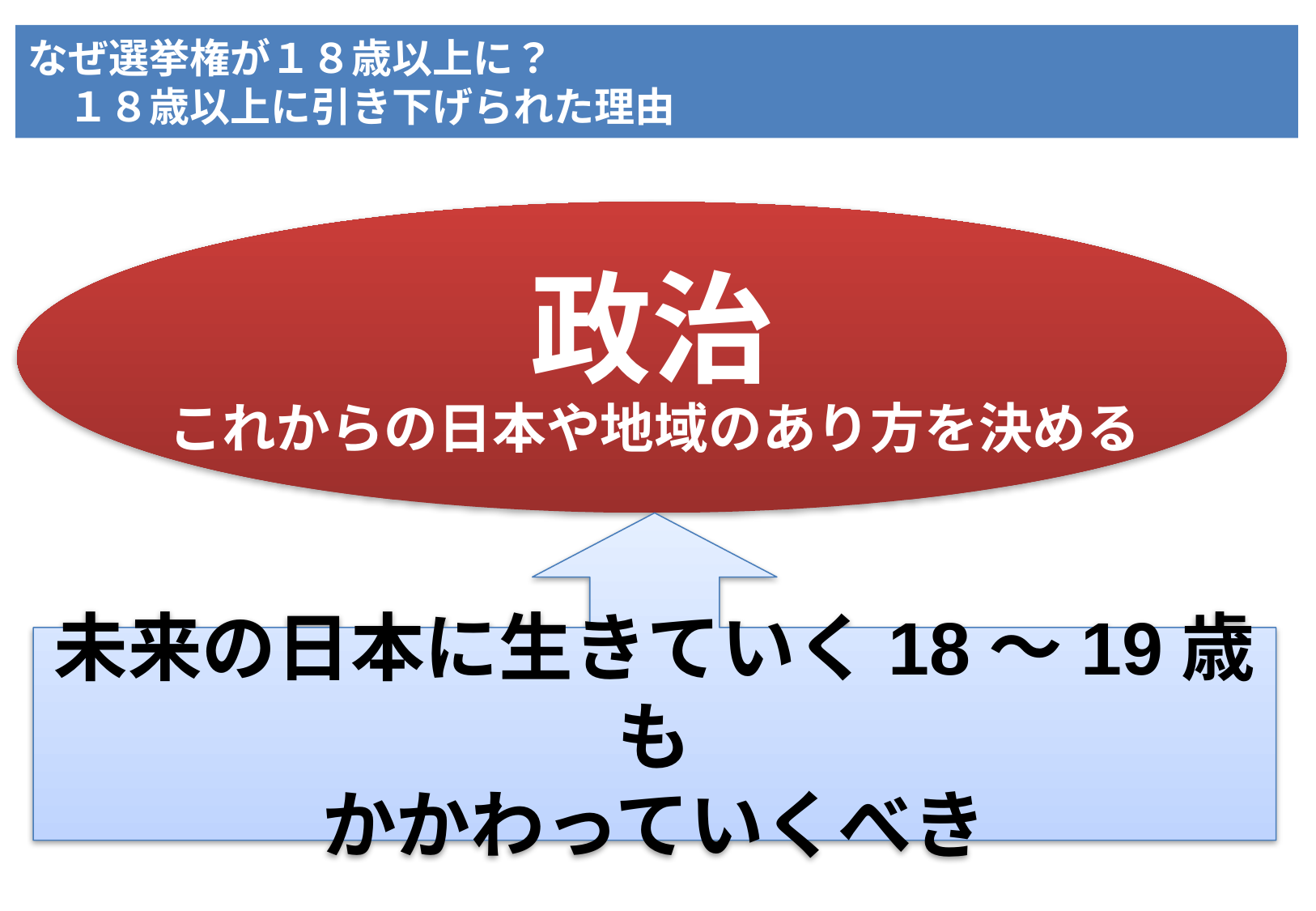

# なぜ選挙権が１８歳以上に？ 　１８歳以上に引き下げられた理由
政治
これからの日本や地域のあり方を決める
未来の日本に生きていく18～19歳も
かかわっていくべき